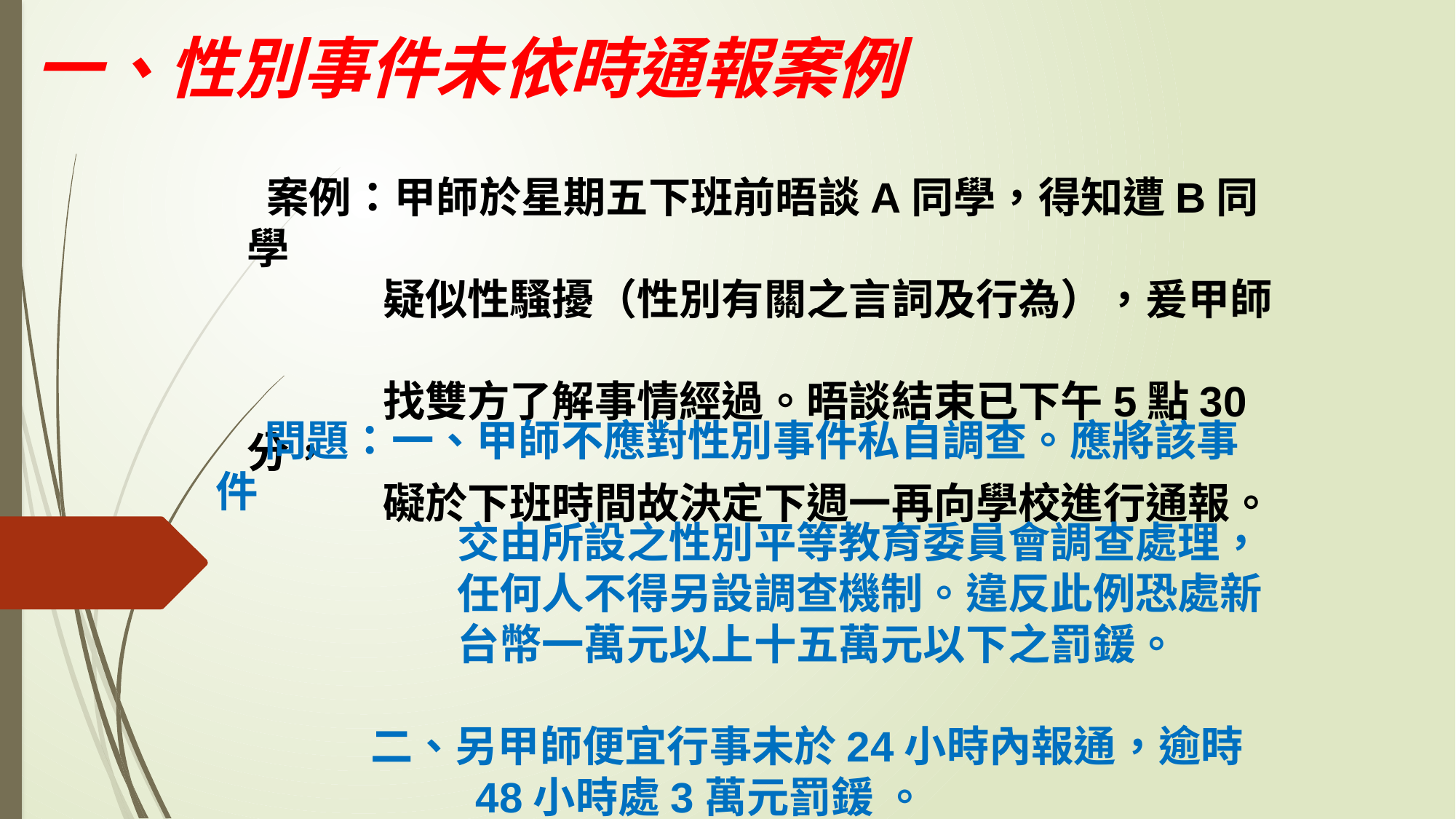

一、性別事件未依時通報案例
 案例：甲師於星期五下班前晤談A同學，得知遭B同學
             疑似性騷擾（性別有關之言詞及行為），爰甲師
             找雙方了解事情經過。晤談結束已下午5點30分，
             礙於下班時間故決定下週一再向學校進行通報。
    問題：一、甲師不應對性別事件私自調查。應將該事件
                        交由所設之性別平等教育委員會調查處理，
                        任何人不得另設調查機制。違反此例恐處新
                        台幣一萬元以上十五萬元以下之罰鍰。

               二、另甲師便宜行事未於24小時內報通，逾時
                      48小時處3萬元罰鍰 。